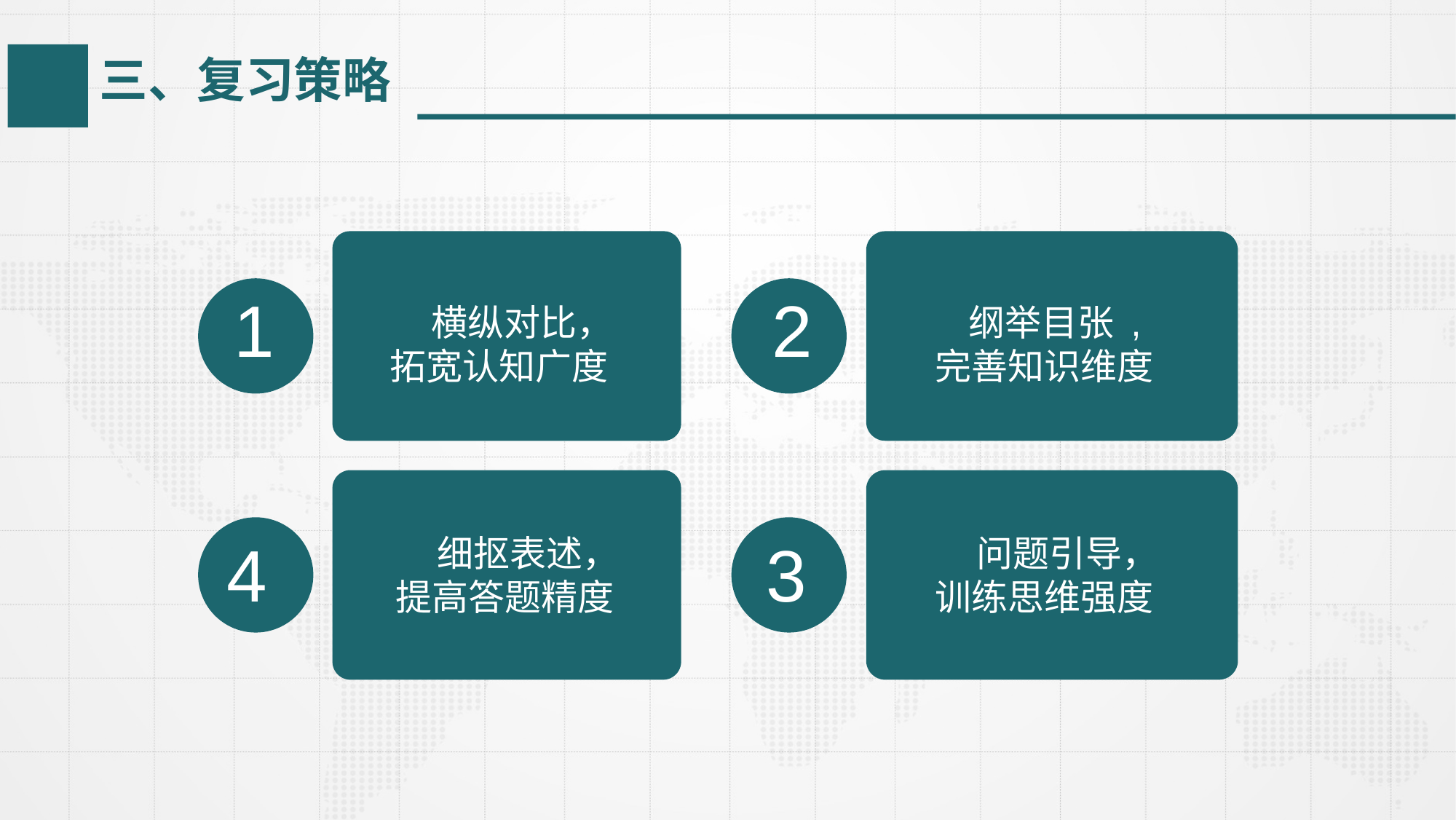

三、复习策略

1

2

4

3
    横纵对比，
拓宽认知广度
   纲举目张 ,
完善知识维度
    细抠表述，
提高答题精度
    问题引导，
训练思维强度